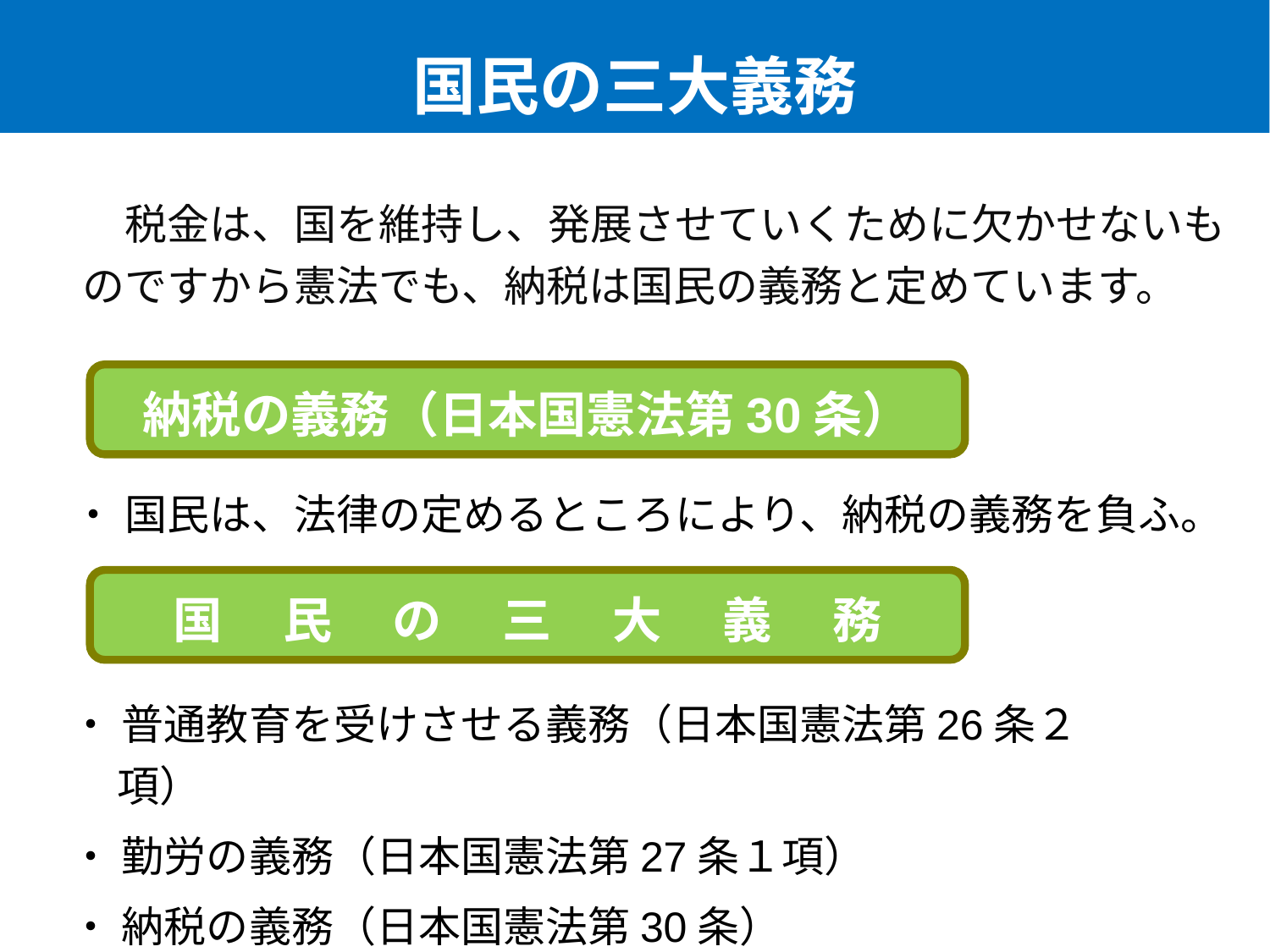

# 国民の三大義務
　税金は、国を維持し、発展させていくために欠かせないものですから憲法でも、納税は国民の義務と定めています。
納税の義務（日本国憲法第30条）
・ 国民は、法律の定めるところにより、納税の義務を負ふ。
国　 民 　の 　三　 大　 義　 務
・ 普通教育を受けさせる義務（日本国憲法第26条２項）
・ 勤労の義務（日本国憲法第27条１項）
・ 納税の義務（日本国憲法第30条）